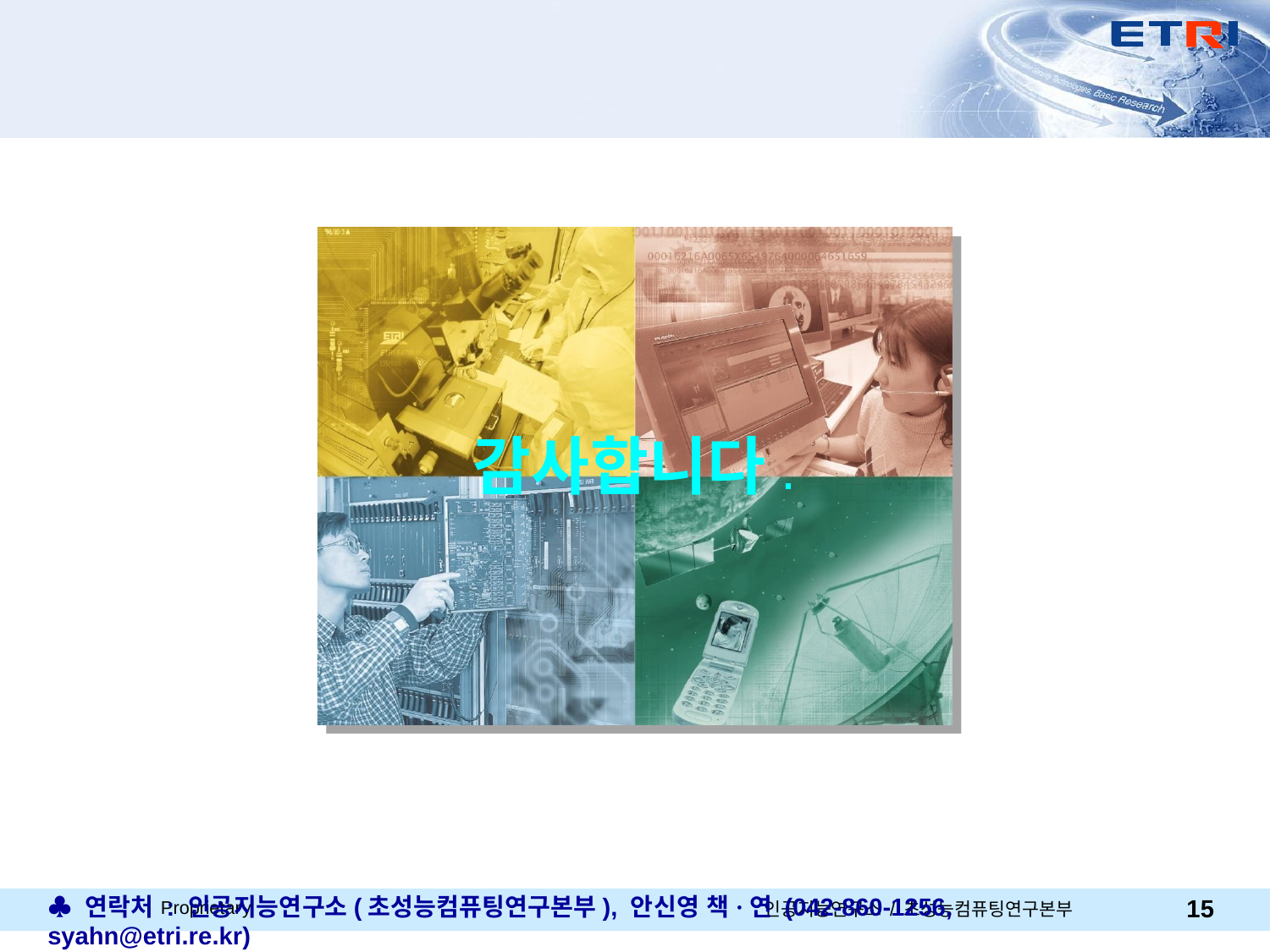

# 감사합니다.

♣ 연락처 : 인공지능연구소(초성능컴퓨팅연구본부), 안신영 책·연 (042-860-1256, syahn@etri.re.kr)
Proprietary	인공지능연구소/초성능컴퓨팅연구본부	15